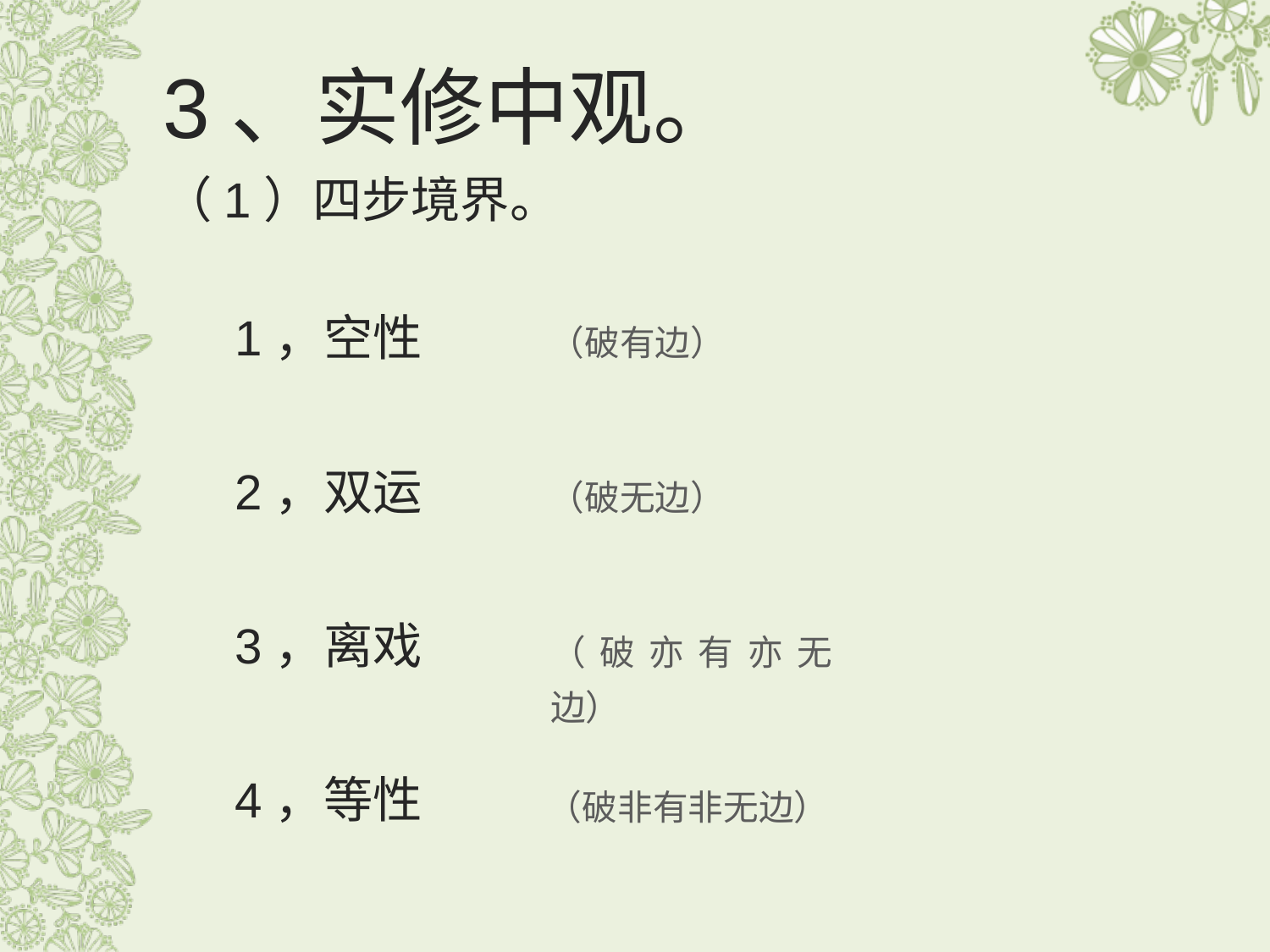

# 3、实修中观。
（1）四步境界。
1，空性

2，双运

3，离戏

4，等性
（破有边）
（破无边）
（破亦有亦无边）
（破非有非无边）